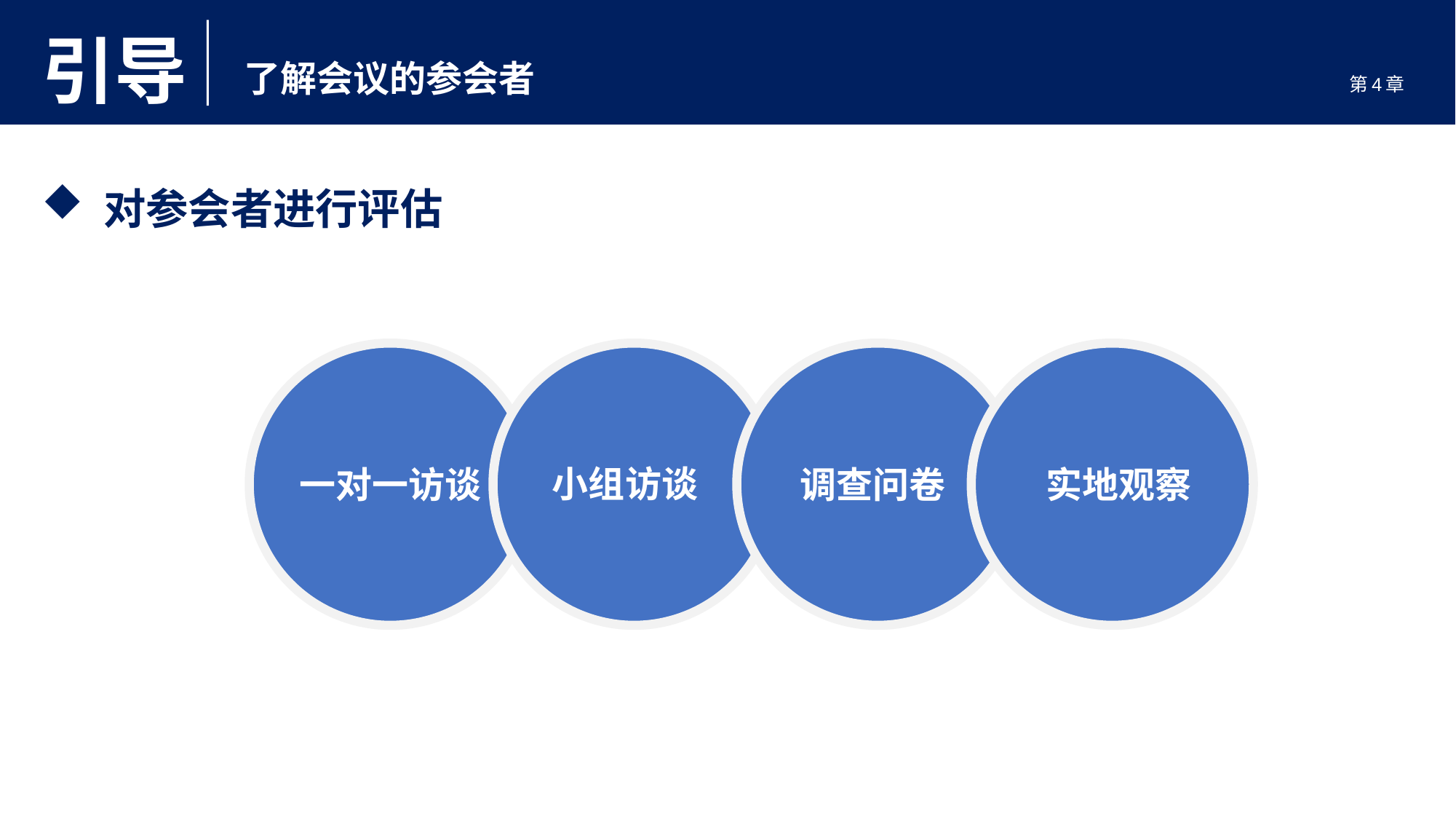

引导

了解会议的参会者
第4章
 对参会者进行评估

小组访谈
一对一访谈
实地观察
调查问卷